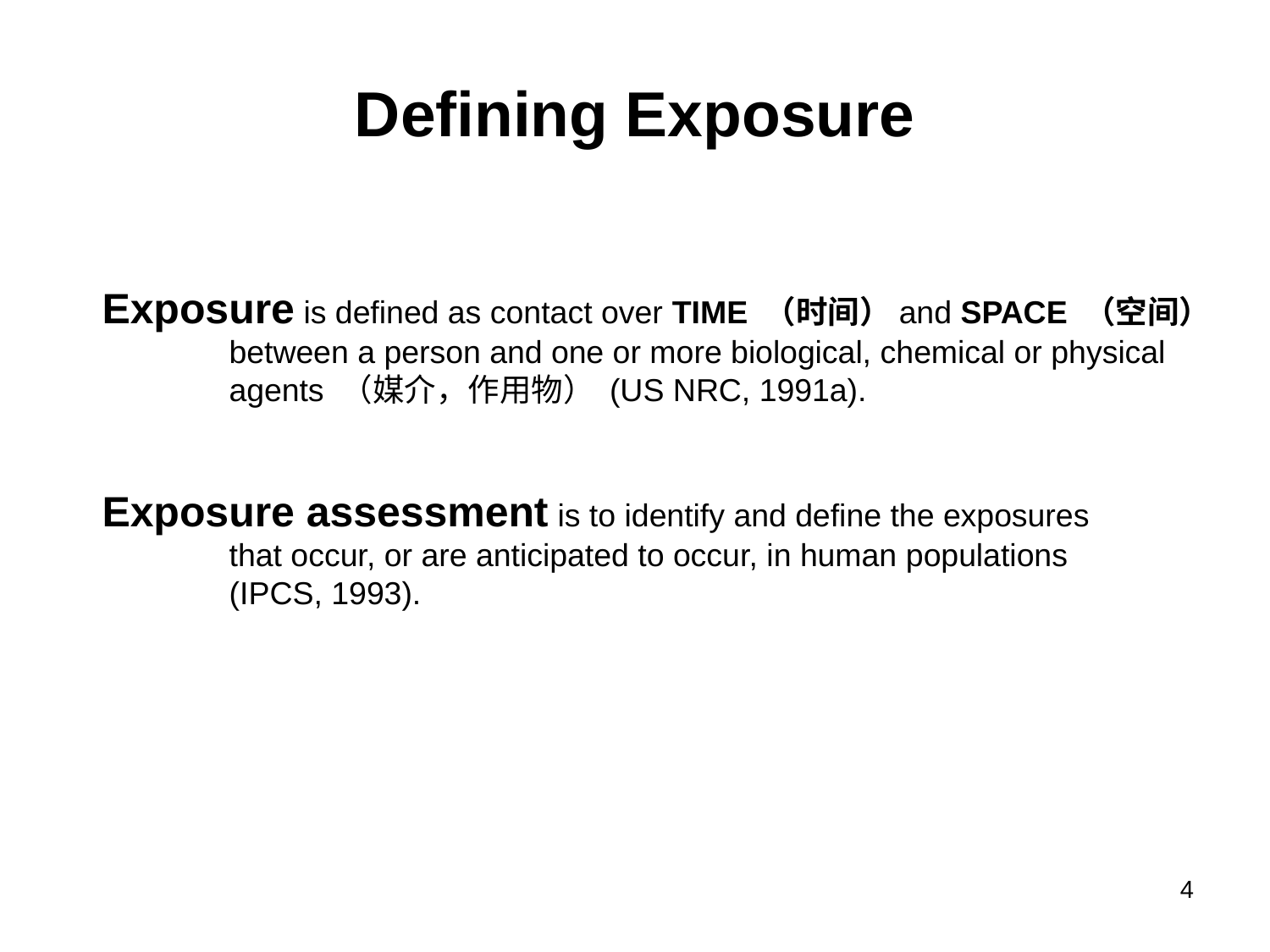

# Defining Exposure
Exposure is defined as contact over TIME （时间）and SPACE （空间）
	between a person and one or more biological, chemical or physical
	agents （媒介，作用物） (US NRC, 1991a).

Exposure assessment is to identify and define the exposures
	that occur, or are anticipated to occur, in human populations
	(IPCS, 1993).

4